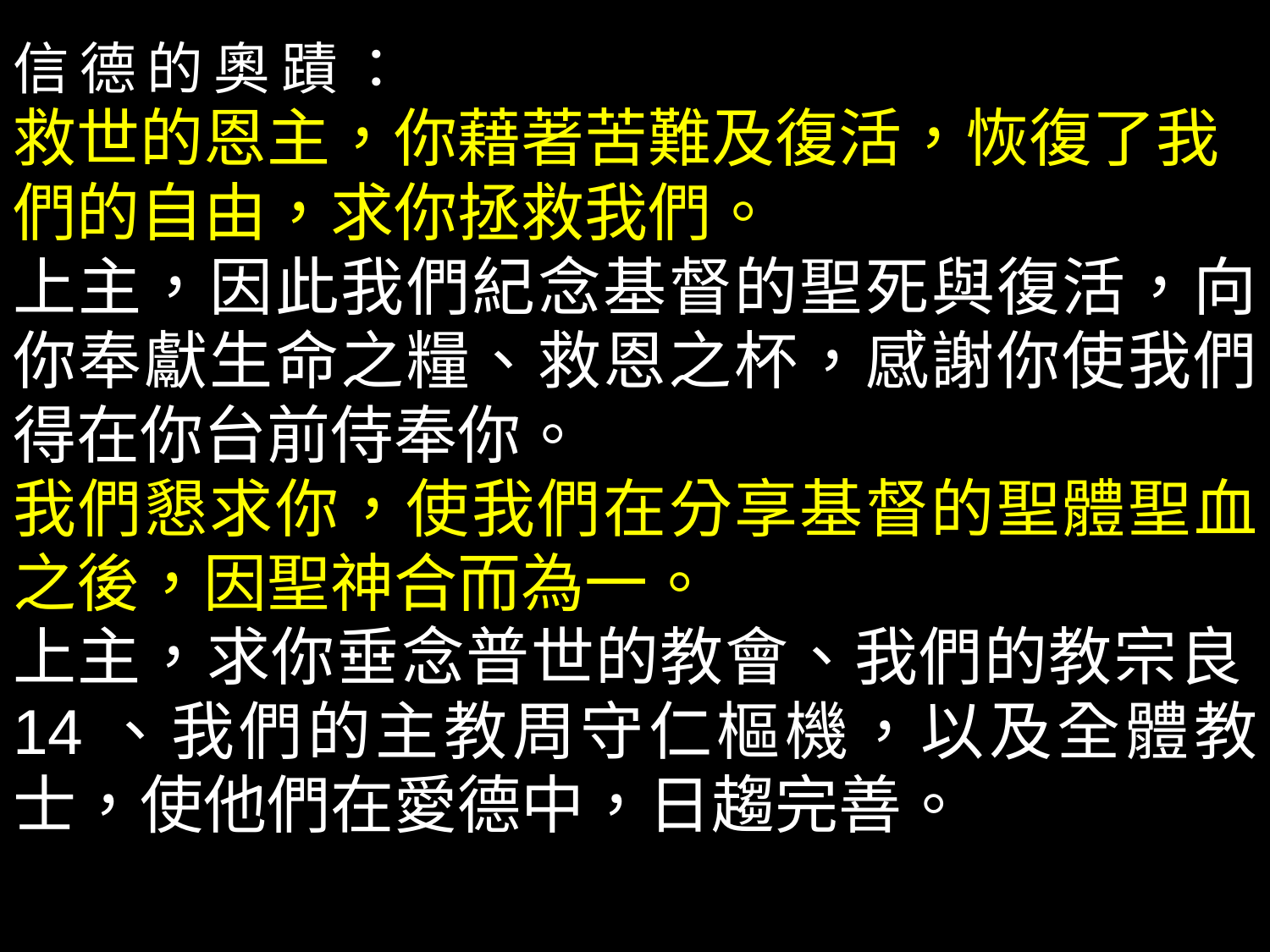

信德的奧蹟：
救世的恩主，你藉著苦難及復活，恢復了我們的自由，求你拯救我們。
上主，因此我們紀念基督的聖死與復活，向你奉獻生命之糧、救恩之杯，感謝你使我們得在你台前侍奉你。
我們懇求你，使我們在分享基督的聖體聖血之後，因聖神合而為一。
上主，求你垂念普世的教會、我們的教宗良14、我們的主教周守仁樞機，以及全體教士，使他們在愛德中，日趨完善。